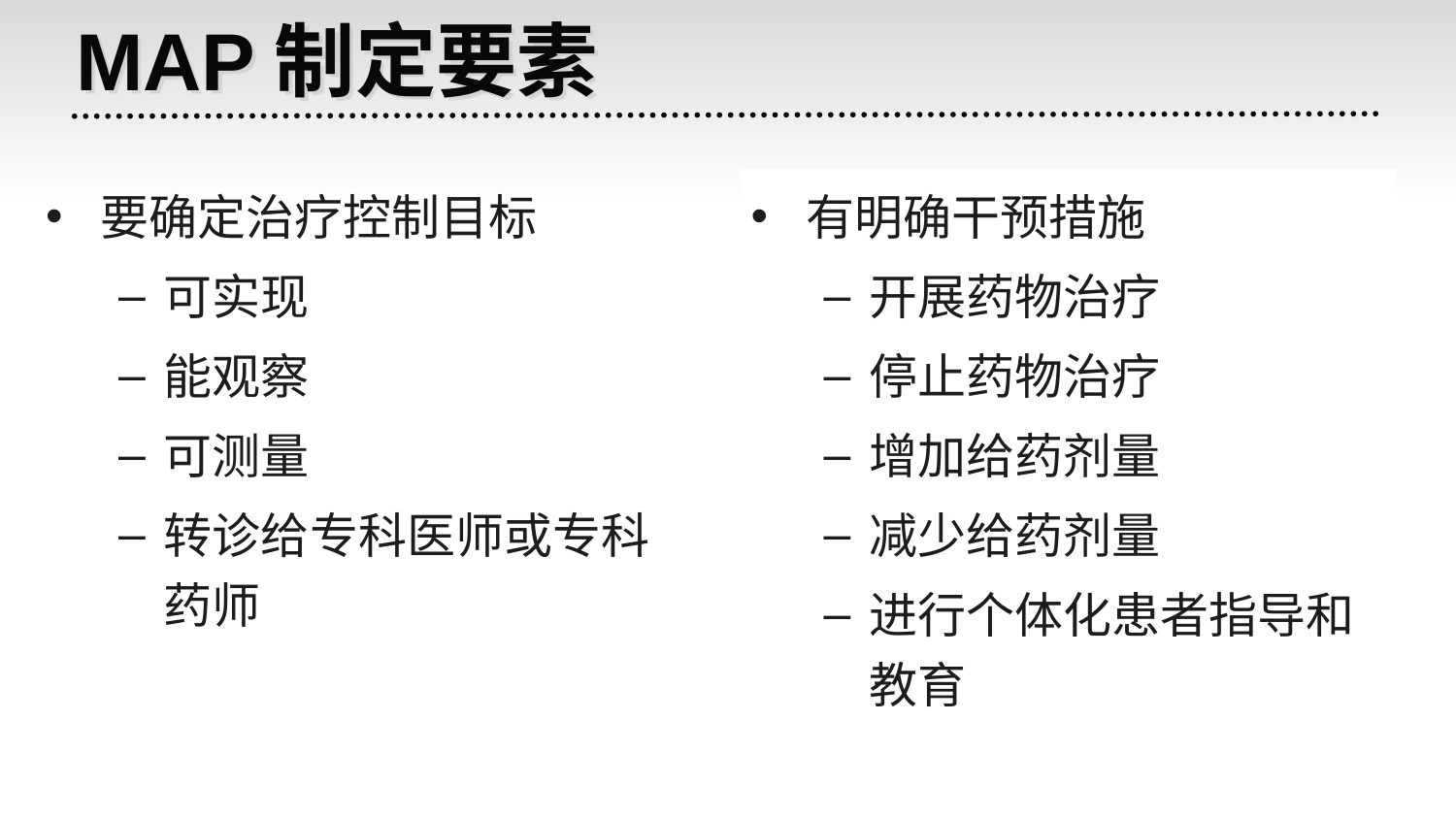

# MAP制定要素
要确定治疗控制目标
可实现
能观察
可测量
转诊给专科医师或专科药师
有明确干预措施
开展药物治疗
停止药物治疗
增加给药剂量
减少给药剂量
进行个体化患者指导和教育